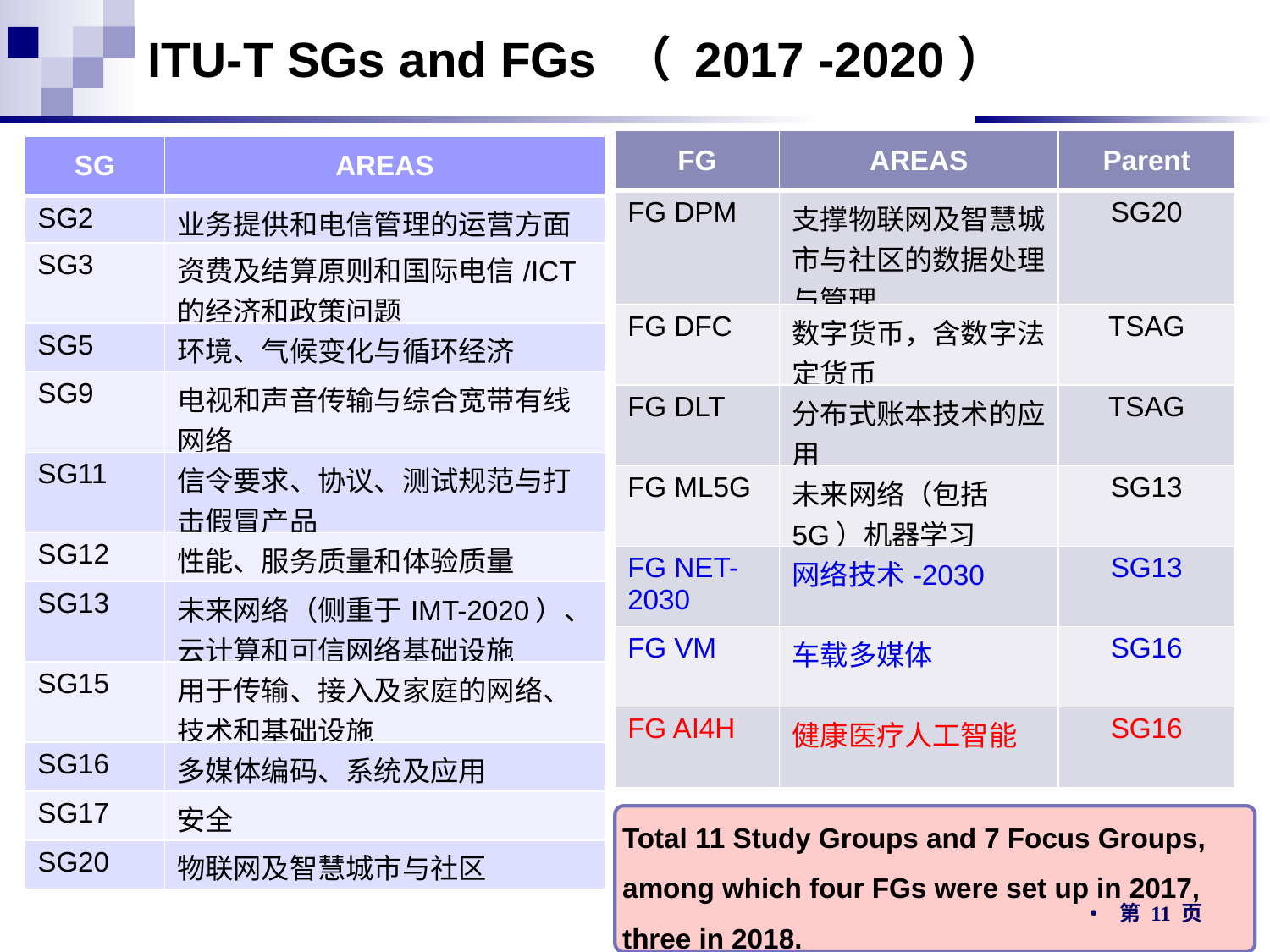

ITU-T SGs and FGs （ 2017 -2020）
| FG | AREAS | Parent |
| --- | --- | --- |
| FG DPM | 支撑物联网及智慧城市与社区的数据处理与管理 | SG20 |
| FG DFC | 数字货币，含数字法定货币 | TSAG |
| FG DLT | 分布式账本技术的应用 | TSAG |
| FG ML5G | 未来网络（包括5G）机器学习 | SG13 |
| FG NET-2030 | 网络技术-2030 | SG13 |
| FG VM | 车载多媒体 | SG16 |
| FG AI4H | 健康医疗人工智能 | SG16 |
| SG | AREAS |
| --- | --- |
| SG2 | 业务提供和电信管理的运营方面 |
| SG3 | 资费及结算原则和国际电信/ICT的经济和政策问题 |
| SG5 | 环境、气候变化与循环经济 |
| SG9 | 电视和声音传输与综合宽带有线网络 |
| SG11 | 信令要求、协议、测试规范与打击假冒产品 |
| SG12 | 性能、服务质量和体验质量 |
| SG13 | 未来网络（侧重于IMT-2020）、云计算和可信网络基础设施 |
| SG15 | 用于传输、接入及家庭的网络、技术和基础设施 |
| SG16 | 多媒体编码、系统及应用 |
| SG17 | 安全 |
| SG20 | 物联网及智慧城市与社区 |
Total 11 Study Groups and 7 Focus Groups, among which four FGs were set up in 2017, three in 2018.

第 11 页